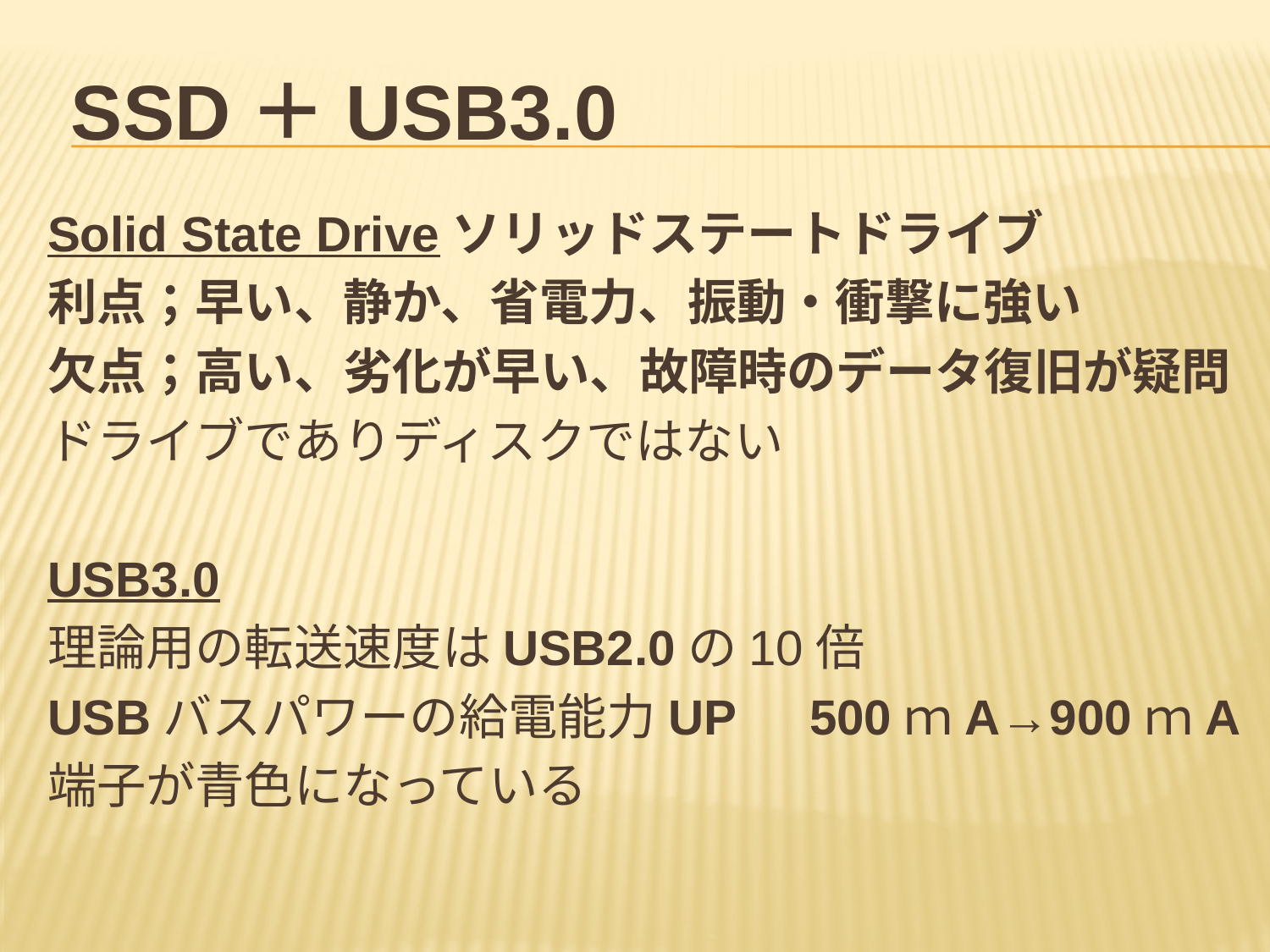

SSD＋USB3.0

Solid State Driveソリッドステートドライブ
利点；早い、静か、省電力、振動・衝撃に強い
欠点；高い、劣化が早い、故障時のデータ復旧が疑問
ドライブでありディスクではない

USB3.0
理論用の転送速度はUSB2.0の10倍
USBバスパワーの給電能力UP　500ｍA→900ｍA
端子が青色になっている